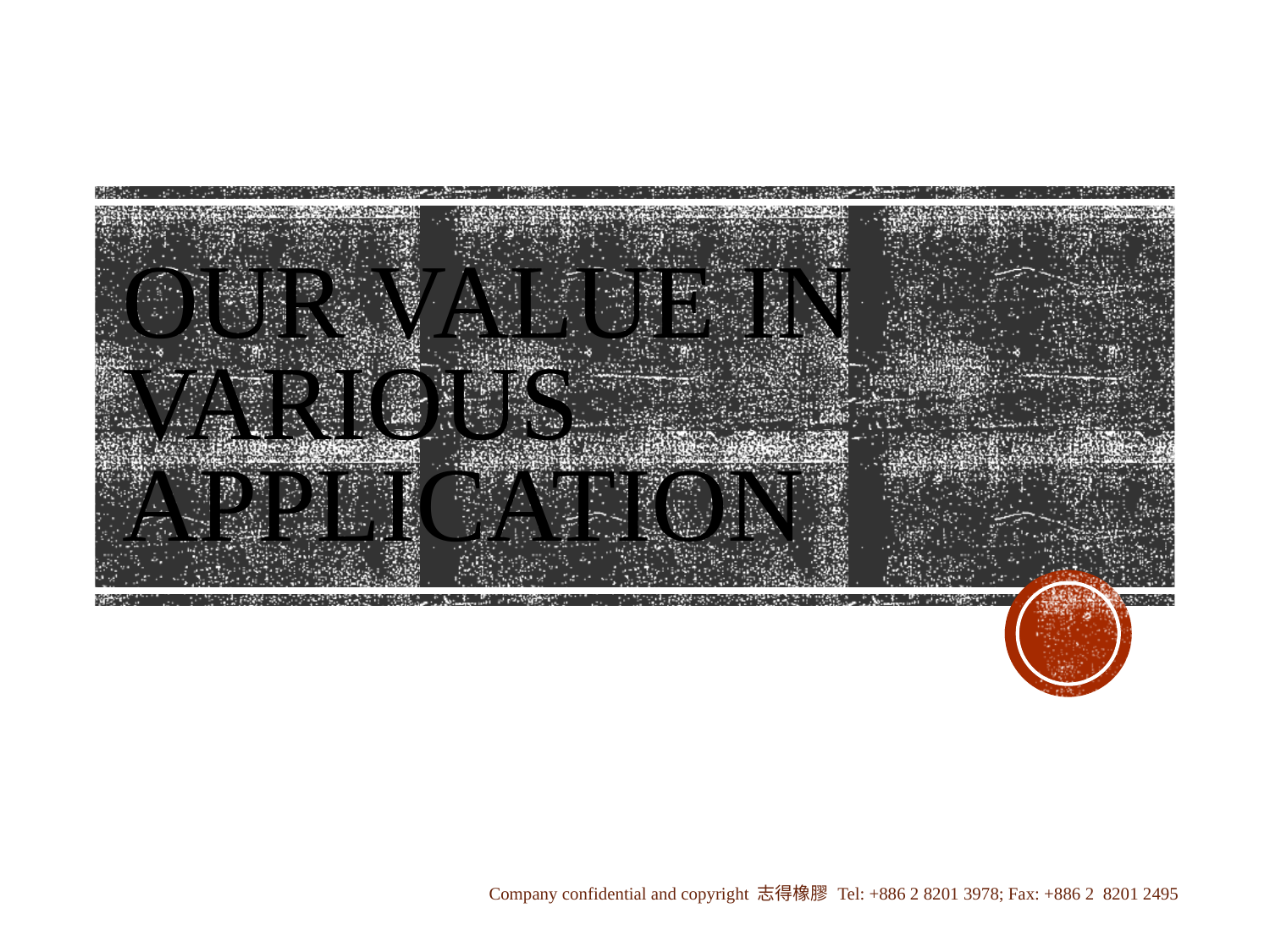

# Our value in various application

Company confidential and copyright 志得橡膠 Tel: +886 2 8201 3978; Fax: +886 2  8201 2495